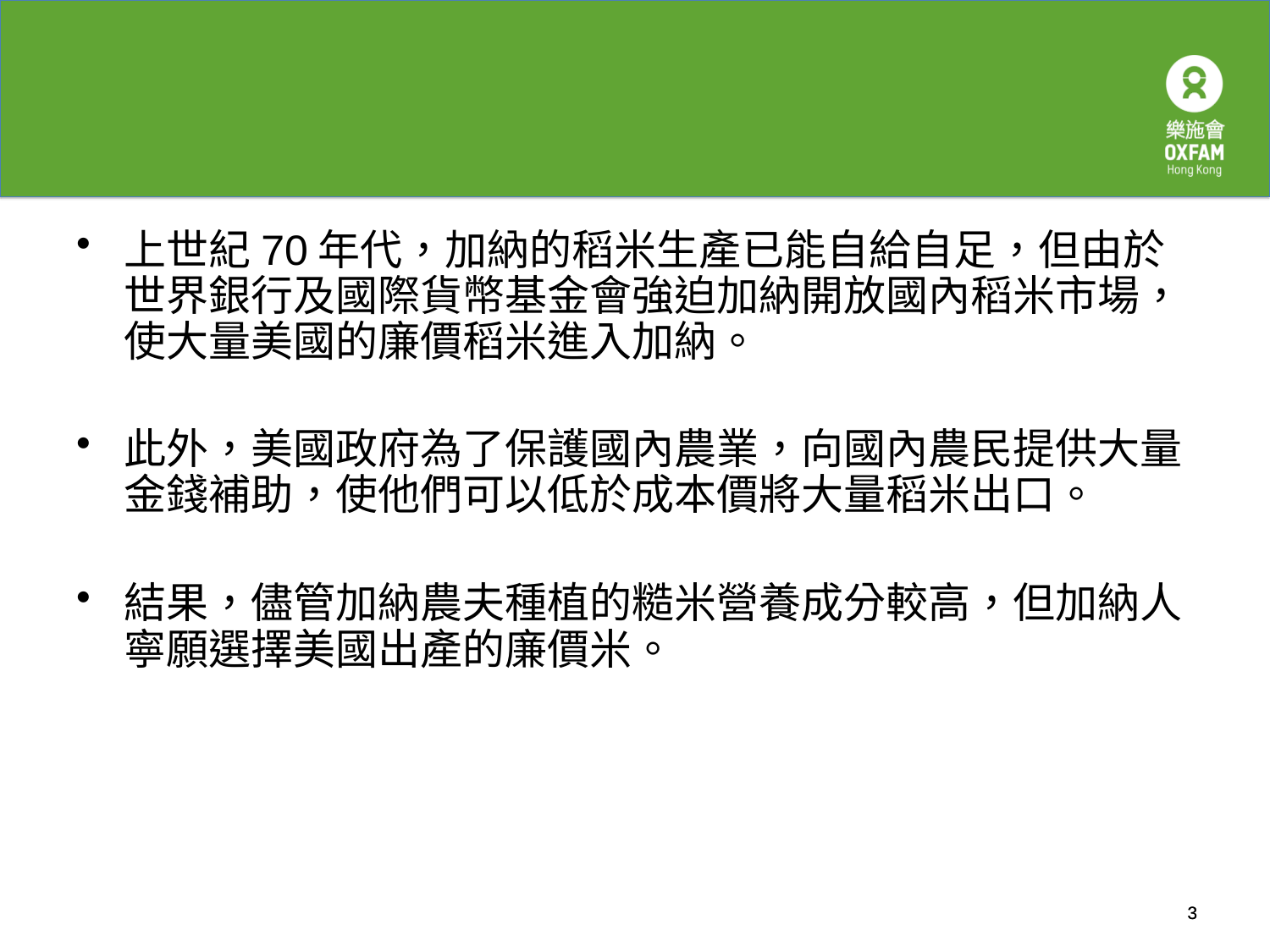

#
上世紀70年代，加納的稻米生產已能自給自足，但由於世界銀行及國際貨幣基金會強迫加納開放國內稻米市場，使大量美國的廉價稻米進入加納。

此外，美國政府為了保護國內農業，向國內農民提供大量金錢補助，使他們可以低於成本價將大量稻米出口。

結果，儘管加納農夫種植的糙米營養成分較高，但加納人寧願選擇美國出產的廉價米。